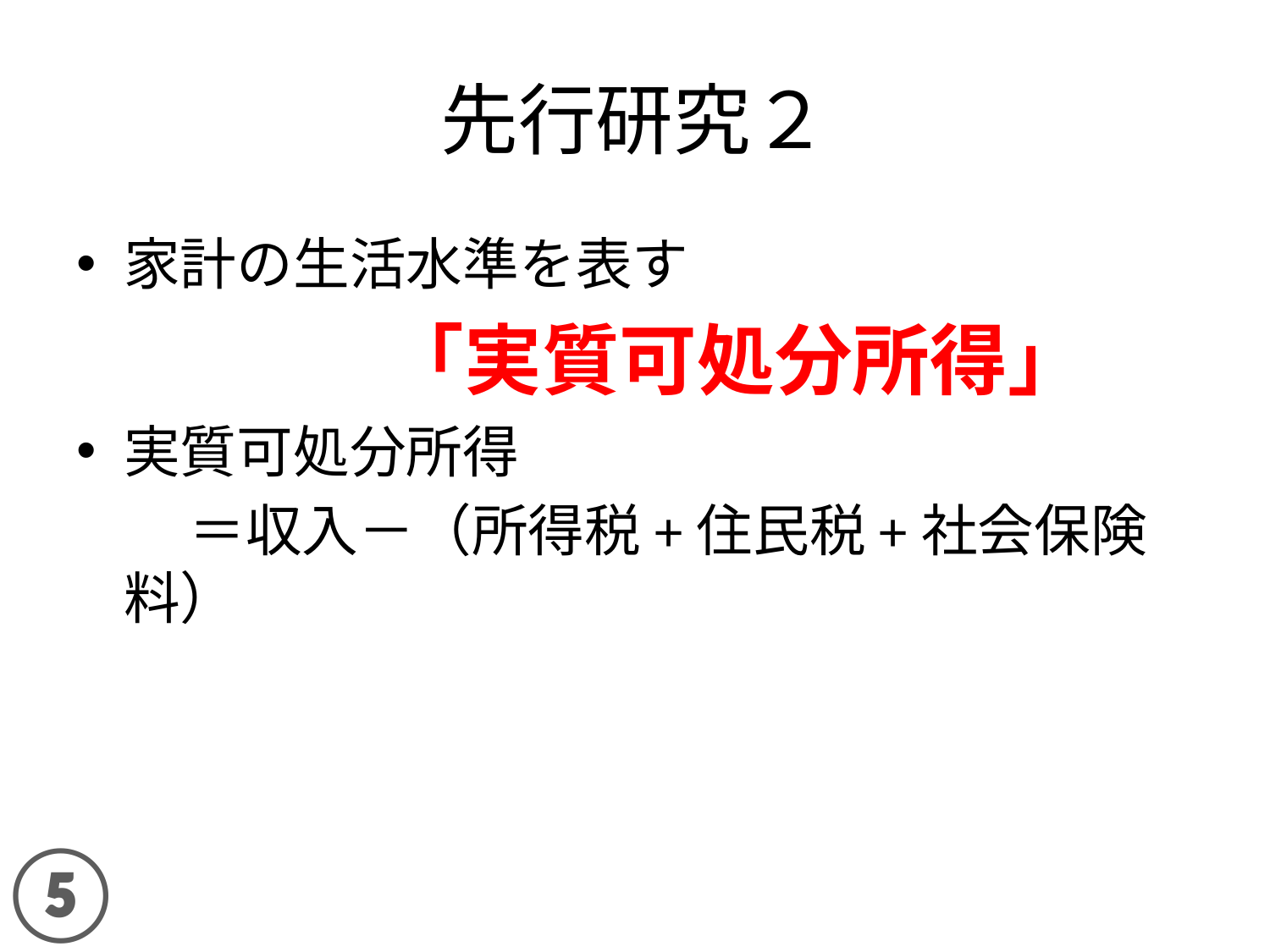

# 先行研究２
家計の生活水準を表す
　　　　「実質可処分所得」
実質可処分所得
　　＝収入－（所得税+住民税+社会保険料）

⑤